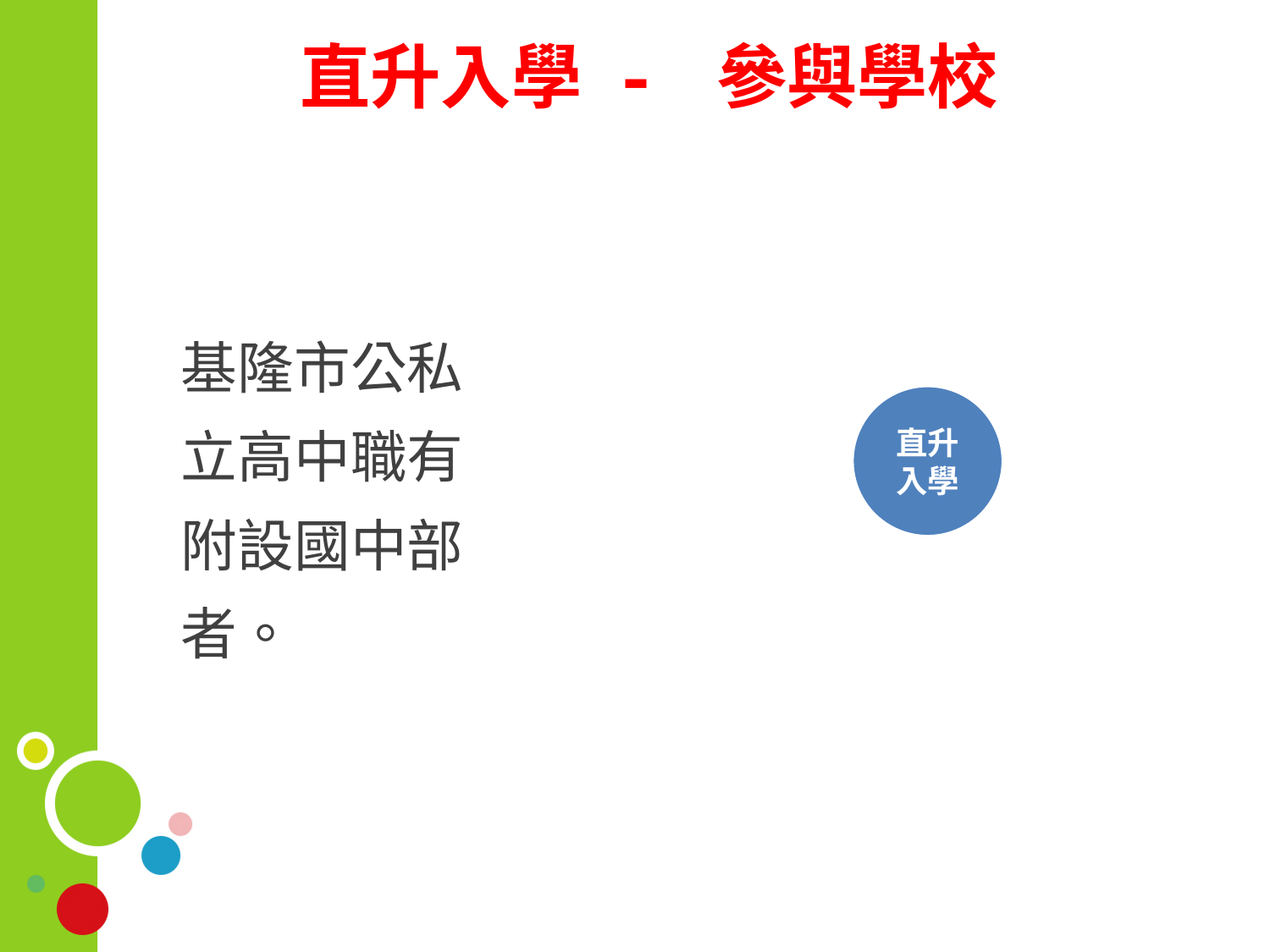

# 直升入學 - 參與學校
直升入學
高中
基隆市公私
立高中職有
附設國中部
者。